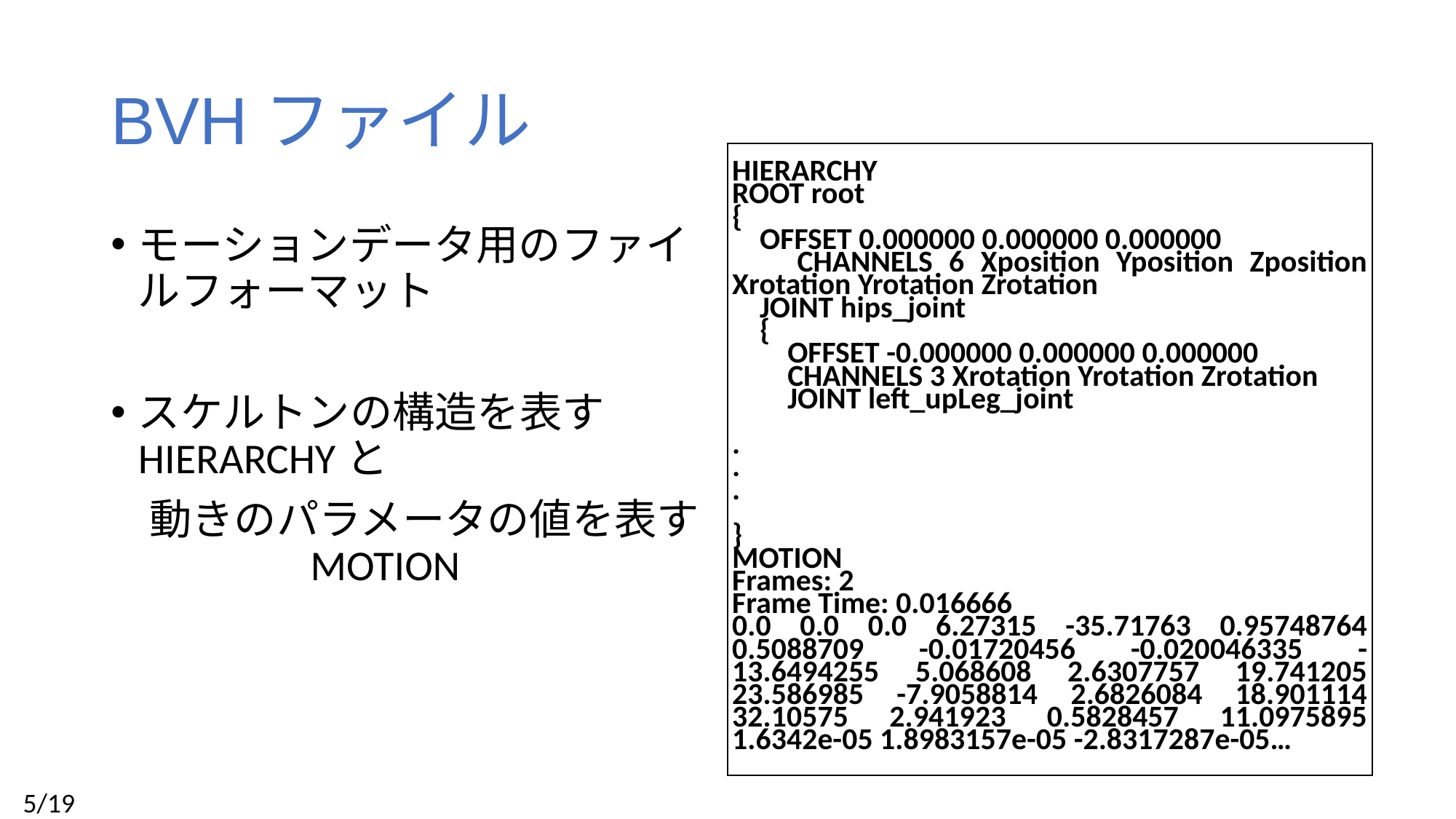

# BVHファイル
| HIERARCHY ROOT root { OFFSET 0.000000 0.000000 0.000000 CHANNELS 6 Xposition Yposition Zposition Xrotation Yrotation Zrotation JOINT hips\_joint { OFFSET -0.000000 0.000000 0.000000 CHANNELS 3 Xrotation Yrotation Zrotation JOINT left\_upLeg\_joint . . . } MOTION Frames: 2 Frame Time: 0.016666 0.0 0.0 0.0 6.27315 -35.71763 0.95748764 0.5088709 -0.01720456 -0.020046335 -13.6494255 5.068608 2.6307757 19.741205 23.586985 -7.9058814 2.6826084 18.901114 32.10575 2.941923 0.5828457 11.0975895 1.6342e-05 1.8983157e-05 -2.8317287e-05… |
| --- |
モーションデータ用のファイルフォーマット

スケルトンの構造を表すHIERARCHYと
   動きのパラメータの値を表す          　　MOTION
  5/19